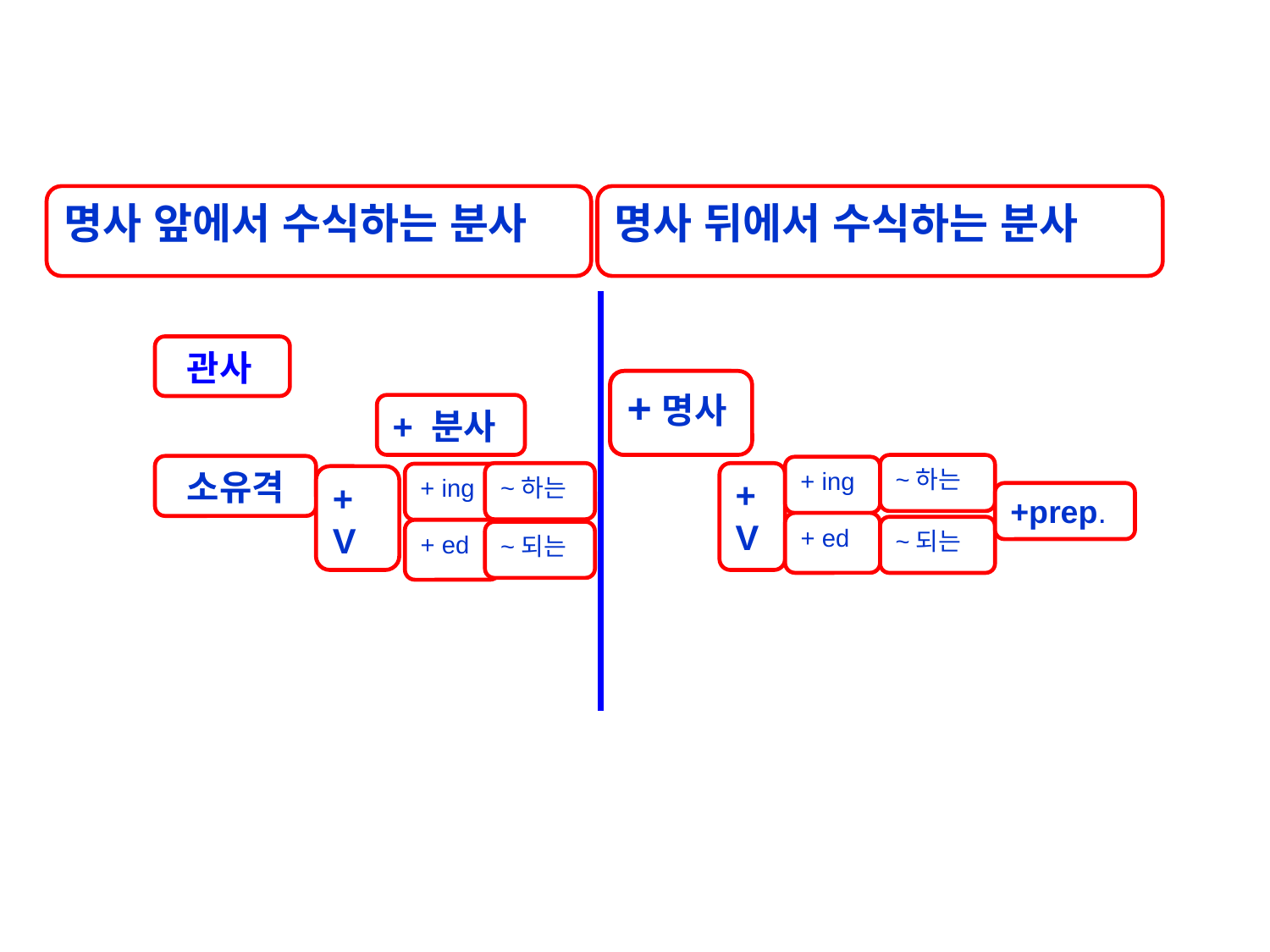

# 분사의 위치(분사 구문보다 출제빈도 높음)
명사 앞에서 수식하는 분사

명사 뒤에서 수식하는 분사
 관사
+명사
+명사
+ 분사
~하는
 소유격
+ ing
~하는
+V
+ ing
+ V
+prep.
+ ed
~되는
+ ed
~되는